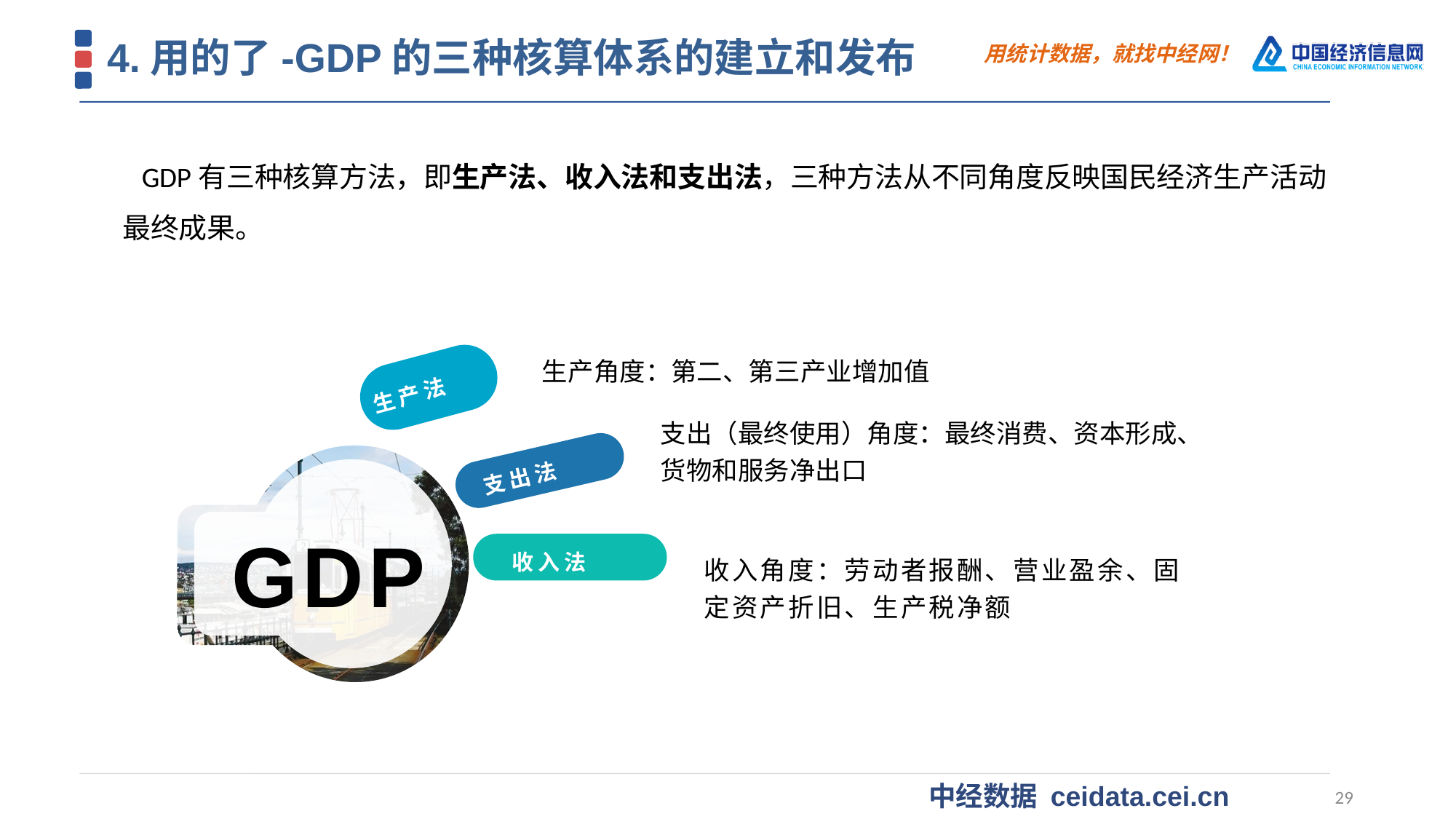

4.用的了-GDP的三种核算体系的建立和发布
   GDP有三种核算方法，即生产法、收入法和支出法，三种方法从不同角度反映国民经济生产活动最终成果。

生产角度：第二、第三产业增加值

生产法
支出（最终使用）角度：最终消费、资本形成、货物和服务净出口

支出法

GDP

收入法
收入角度：劳动者报酬、营业盈余、固定资产折旧、生产税净额
29